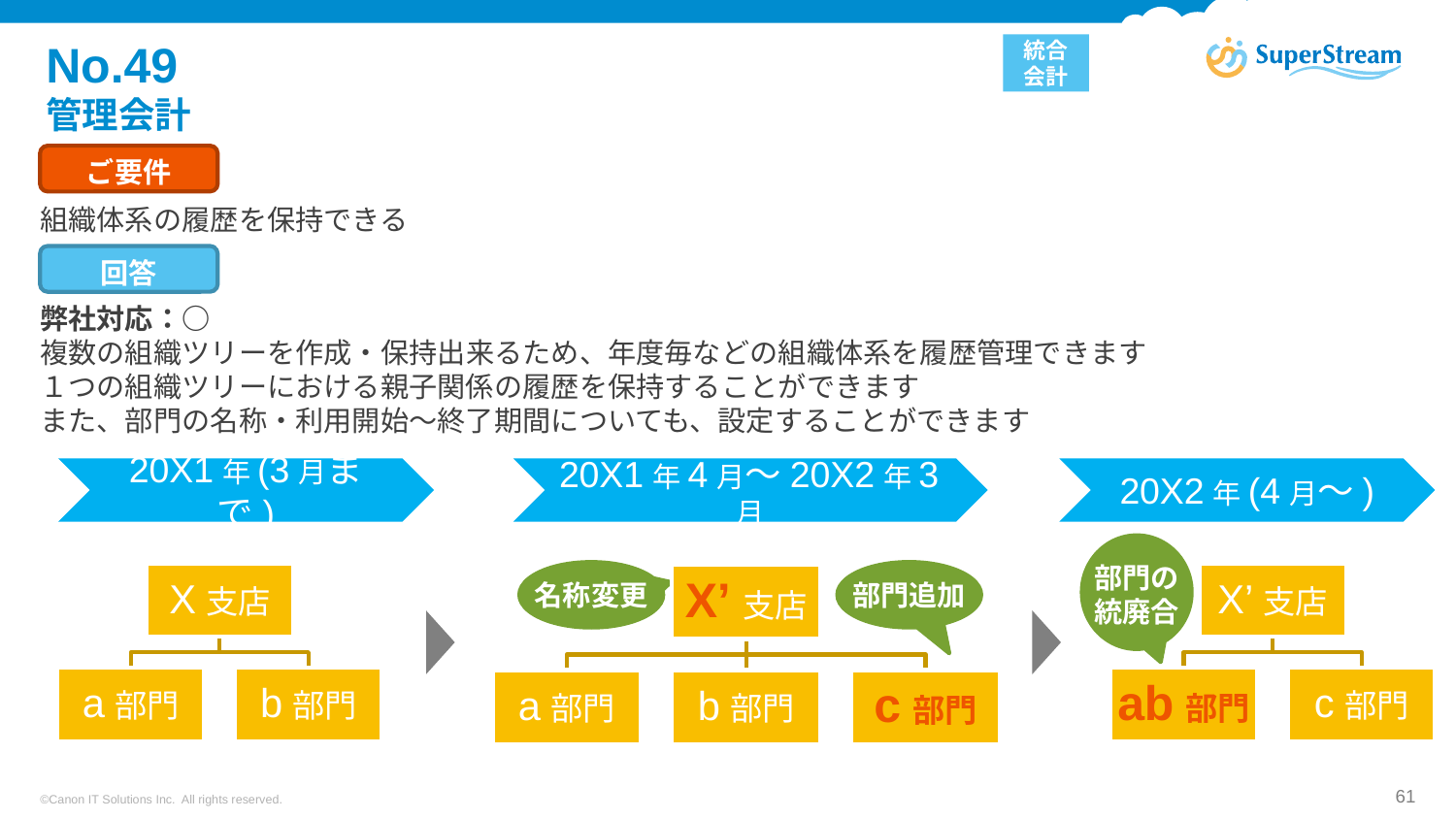

# No.49 管理会計
統合会計
ご要件
組織体系の履歴を保持できる
回答
弊社対応：○
複数の組織ツリーを作成・保持出来るため、年度毎などの組織体系を履歴管理できます
１つの組織ツリーにおける親子関係の履歴を保持することができます
また、部門の名称・利用開始～終了期間についても、設定することができます
20X1年(3月まで)
20X1年4月～20X2年3月
20X2年(4月～)

X支店
a部門
b部門
X’支店
ab部門
c部門
部門の
統廃合
名称変更
部門追加
X’支店

a部門
b部門
c部門

©Canon IT Solutions Inc.  All rights reserved.
61